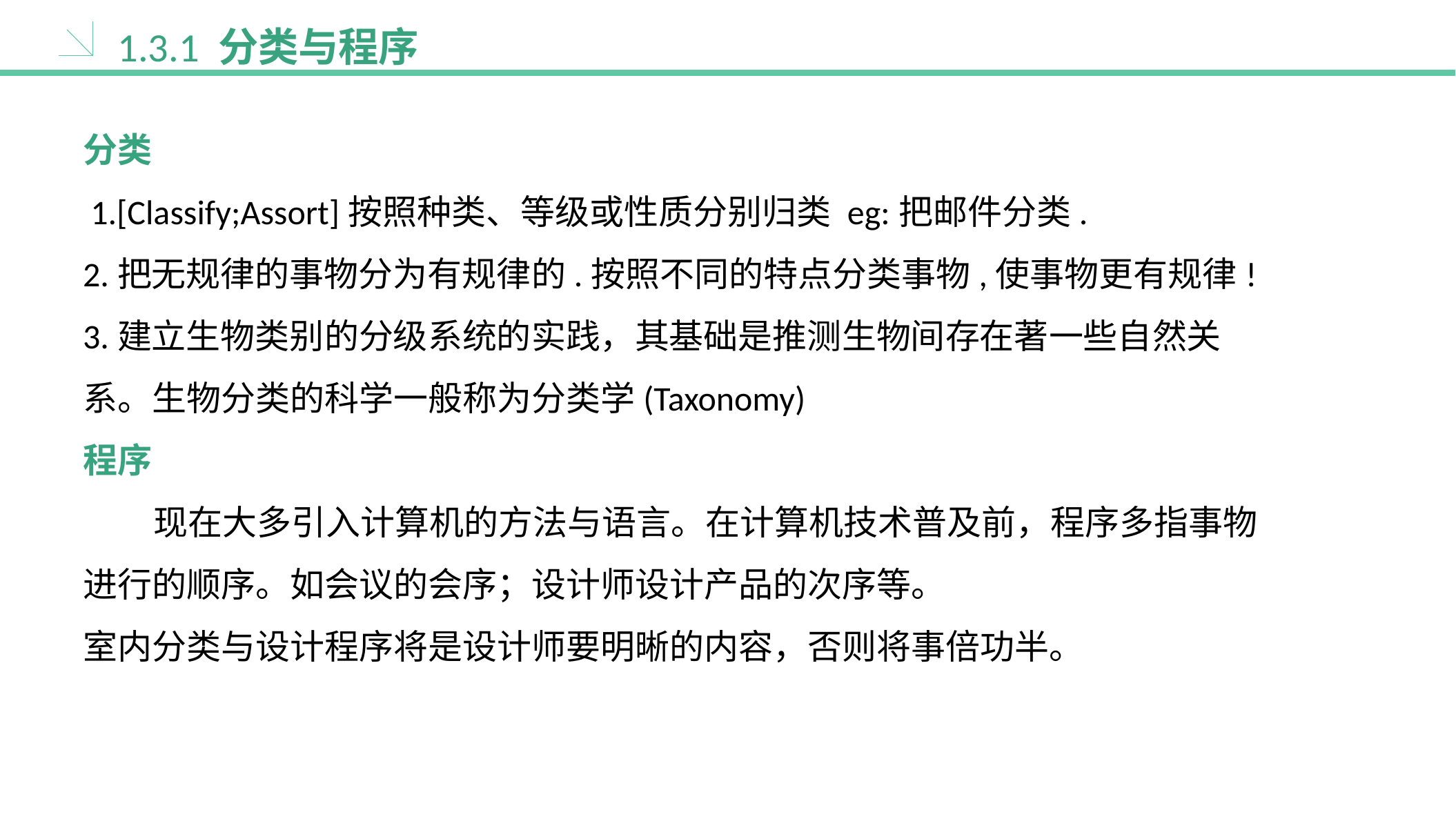

1.3.1 分类与程序

分类
 1.[Classify;Assort]按照种类、等级或性质分别归类 eg:把邮件分类.
2.把无规律的事物分为有规律的.按照不同的特点分类事物,使事物更有规律!
3.建立生物类别的分级系统的实践，其基础是推测生物间存在著一些自然关系。生物分类的科学一般称为分类学(Taxonomy)
程序
        现在大多引入计算机的方法与语言。在计算机技术普及前，程序多指事物进行的顺序。如会议的会序；设计师设计产品的次序等。
室内分类与设计程序将是设计师要明晰的内容，否则将事倍功半。